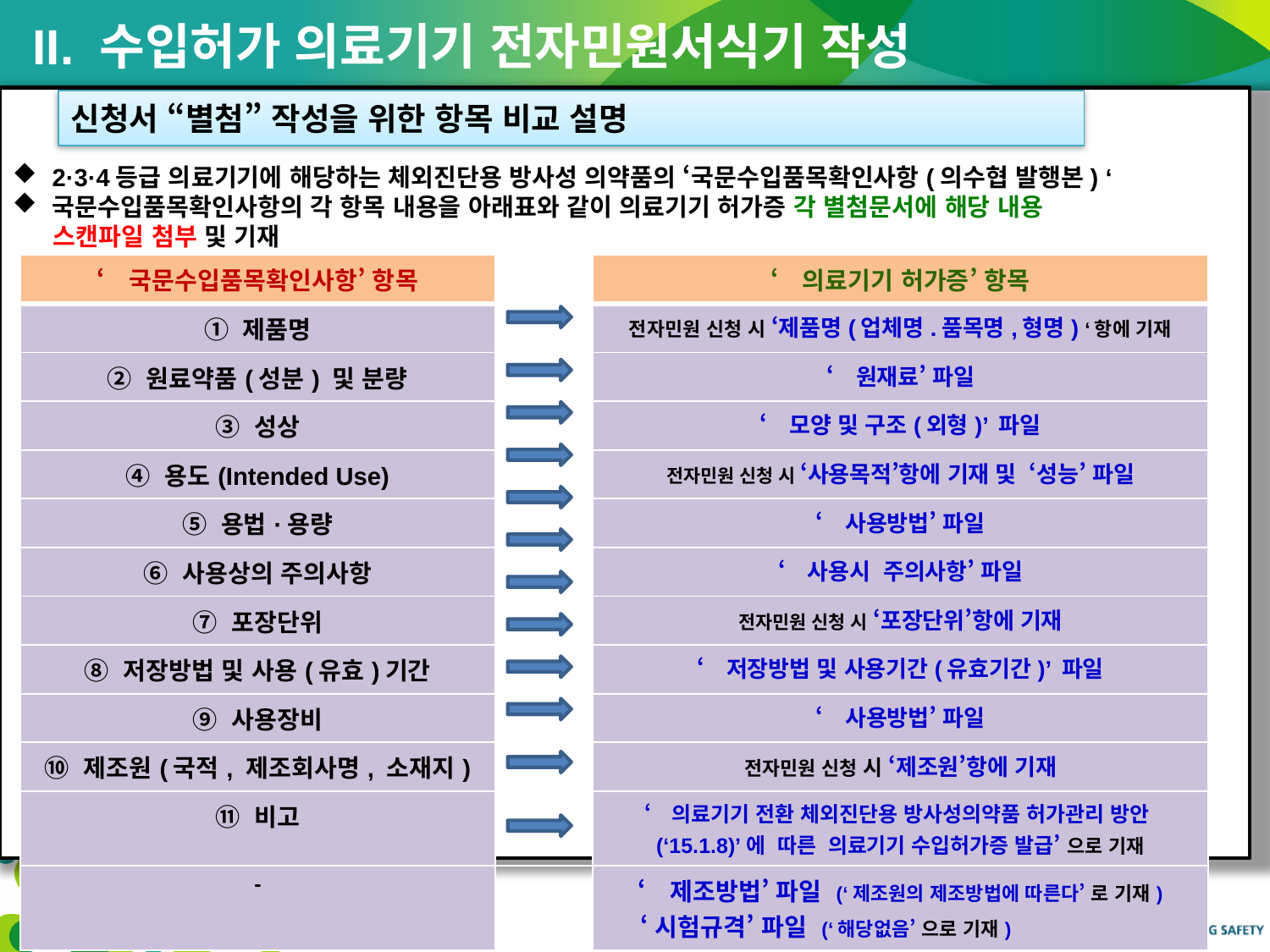

# II. 수입허가 의료기기 전자민원서식기 작성
2·3·4등급 의료기기에 해당하는 체외진단용 방사성 의약품의 ‘국문수입품목확인사항(의수협 발행본) ‘
국문수입품목확인사항의 각 항목 내용을 아래표와 같이 의료기기 허가증 각 별첨문서에 해당 내용
     스캔파일 첨부 및 기재

신청서 “별첨” 작성을 위한 항목 비교 설명
| ‘국문수입품목확인사항’ 항목 |  | ‘의료기기 허가증’ 항목 |
| --- | --- | --- |
| ① 제품명 |  | 전자민원 신청 시 ‘제품명(업체명.품목명,형명) ‘항에 기재 |
| ② 원료약품(성분) 및 분량 |  | ‘원재료’ 파일 |
| ③ 성상 |  | ‘모양 및 구조(외형)’ 파일 |
| ④ 용도(Intended Use) |  | 전자민원 신청 시 ‘사용목적’항에 기재 및 ‘성능’ 파일 |
| ⑤ 용법·용량 |  | ‘사용방법’ 파일 |
| ⑥ 사용상의 주의사항 |  | ‘사용시 주의사항’ 파일 |
| ⑦ 포장단위 |  | 전자민원 신청 시 ‘포장단위’항에 기재 |
| ⑧ 저장방법 및 사용(유효)기간 |  | ‘저장방법 및 사용기간(유효기간)’ 파일 |
| ⑨ 사용장비 |  | ‘사용방법’ 파일 |
| ⑩ 제조원(국적, 제조회사명, 소재지) |  | 전자민원 신청 시 ‘제조원’항에 기재 |
| ⑪ 비고 |  | ‘의료기기 전환 체외진단용 방사성의약품 허가관리 방안(‘15.1.8)’에 따른 의료기기 수입허가증 발급’ 으로 기재 |
| - |  | ‘제조방법’ 파일 (‘제조원의 제조방법에 따른다’ 로 기재) ‘시험규격’ 파일 (‘해당없음’ 으로 기재) |